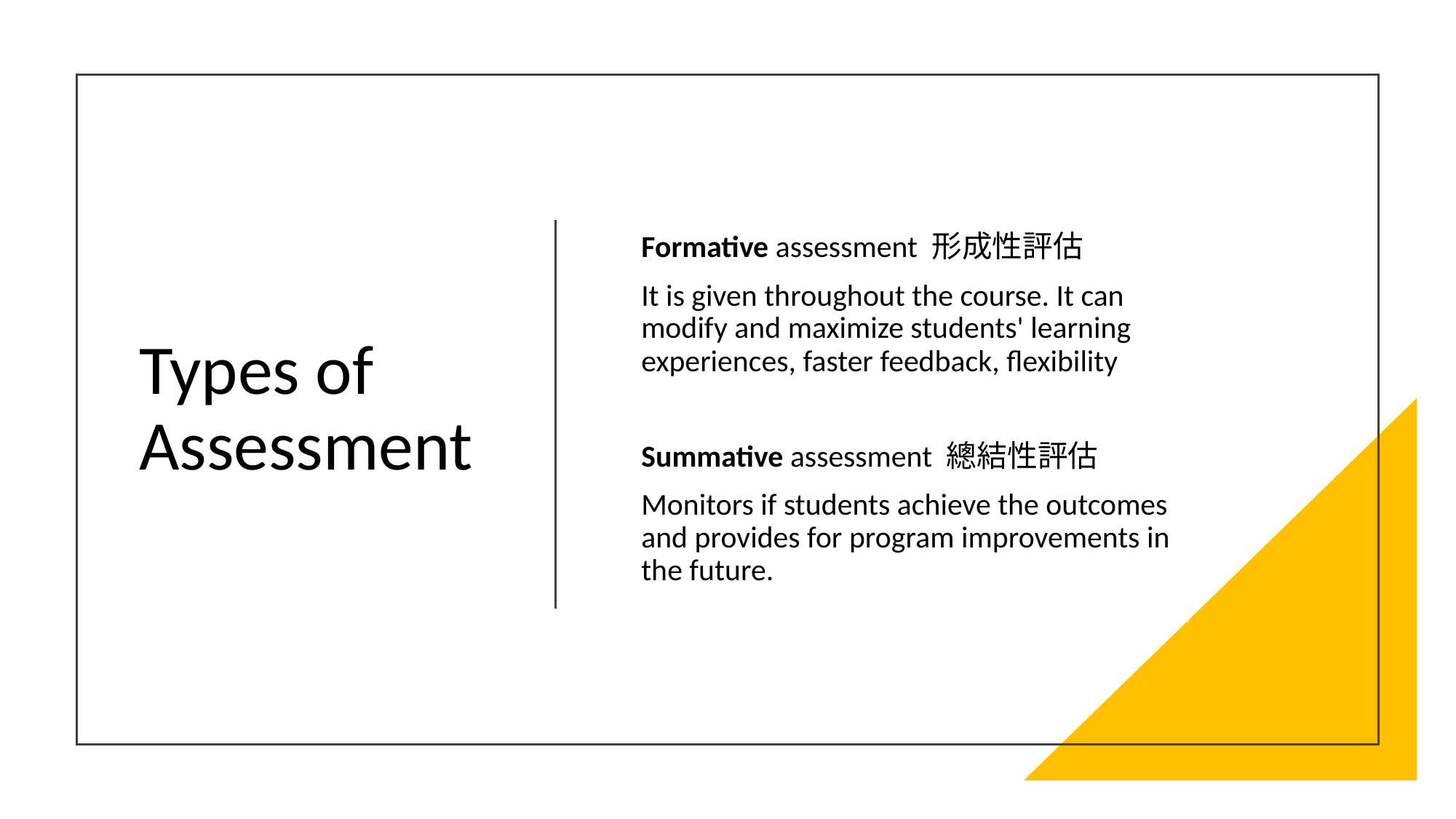

# Types of Assessment
Formative assessment 形成性評估
It is given throughout the course. It can modify and maximize students' learning experiences, faster feedback, flexibility

Summative assessment 總結性評估
Monitors if students achieve the outcomes and provides for program improvements in the future.